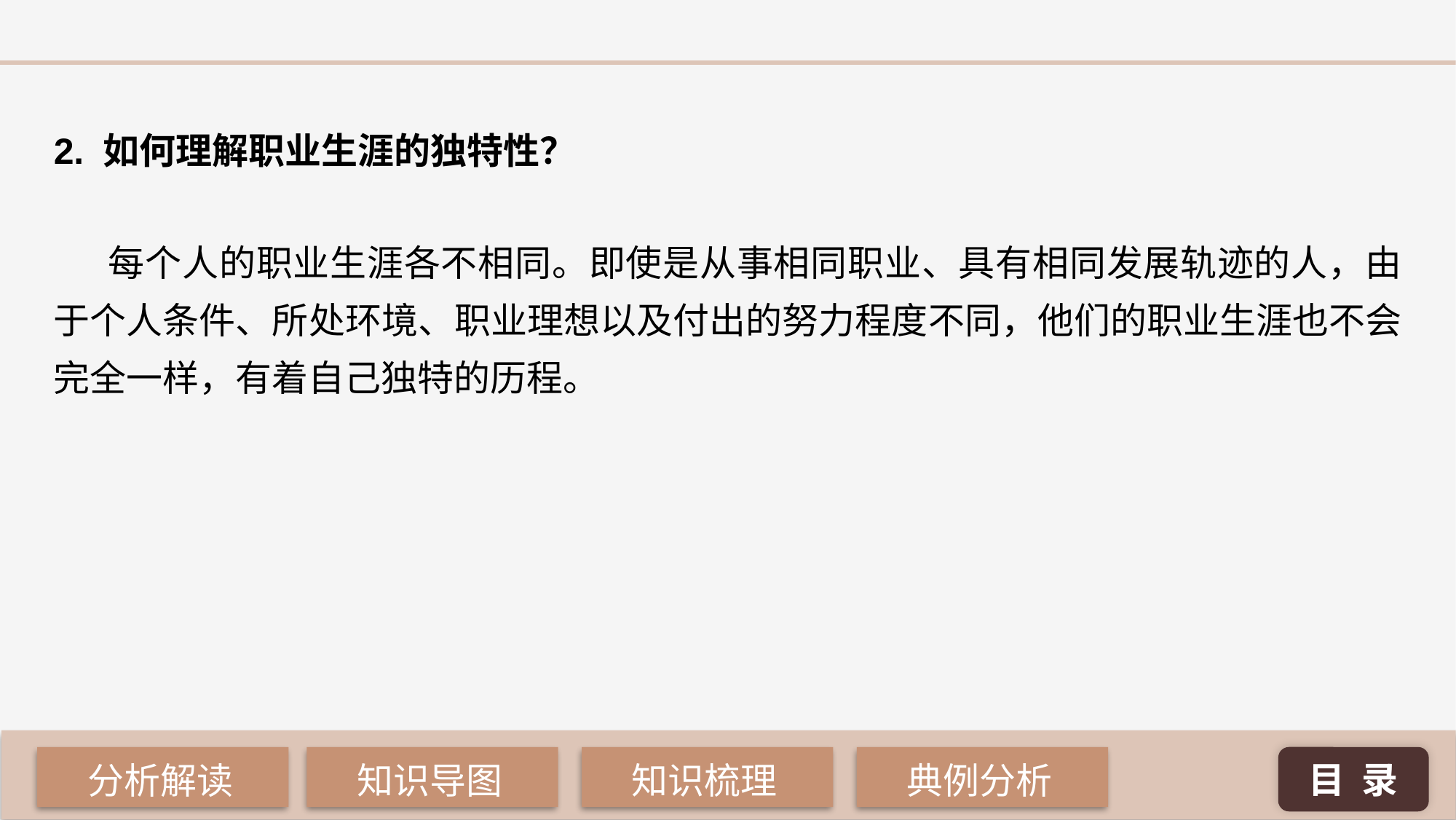

2. 如何理解职业生涯的独特性？
每个人的职业生涯各不相同。即使是从事相同职业、具有相同发展轨迹的人，由于个人条件、所处环境、职业理想以及付出的努力程度不同，他们的职业生涯也不会完全一样，有着自己独特的历程。